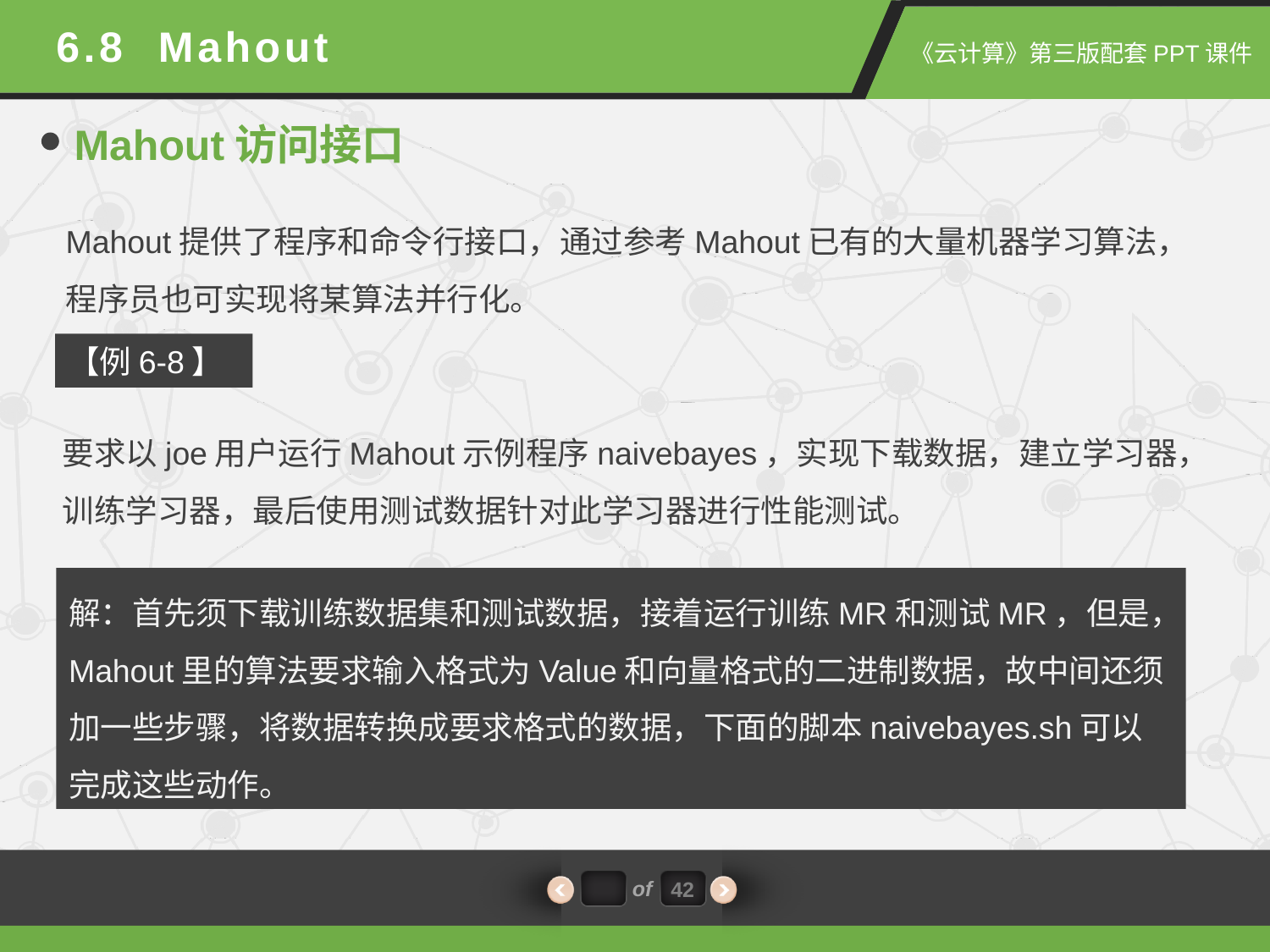

6.8  Mahout
Mahout访问接口

Mahout提供了程序和命令行接口，通过参考Mahout已有的大量机器学习算法，程序员也可实现将某算法并行化。
【例6-8】
要求以joe用户运行Mahout示例程序naivebayes，实现下载数据，建立学习器，训练学习器，最后使用测试数据针对此学习器进行性能测试。
解：首先须下载训练数据集和测试数据，接着运行训练MR和测试MR，但是，Mahout里的算法要求输入格式为Value和向量格式的二进制数据，故中间还须加一些步骤，将数据转换成要求格式的数据，下面的脚本naivebayes.sh可以完成这些动作。
27